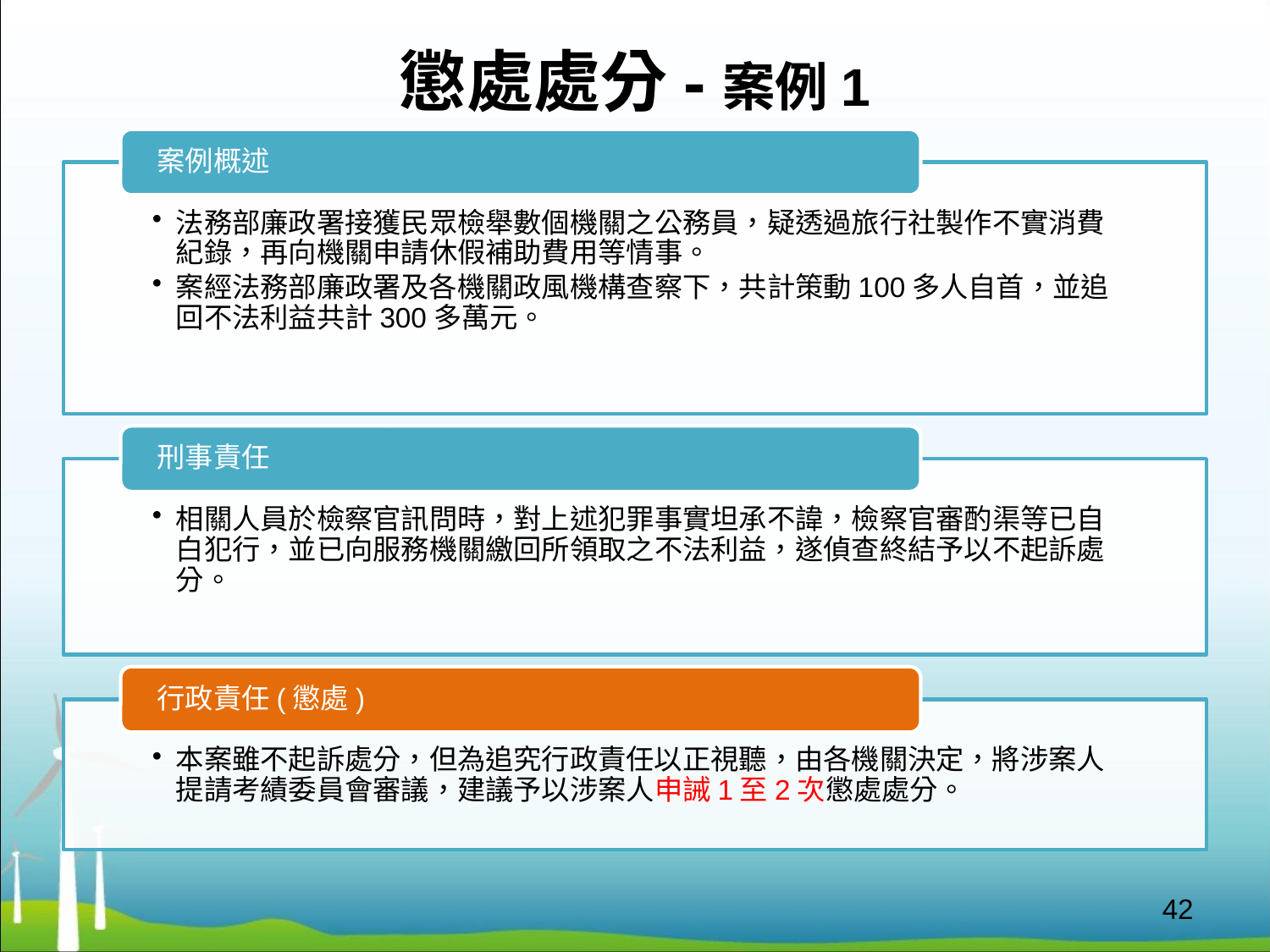

# 懲處處分-案例1
法務部廉政署接獲民眾檢舉數個機關之公務員，疑透過旅行社製作不實消費紀錄，再向機關申請休假補助費用等情事。
案經法務部廉政署及各機關政風機構查察下，共計策動100多人自首，並追回不法利益共計300多萬元。
案例概述
相關人員於檢察官訊問時，對上述犯罪事實坦承不諱，檢察官審酌渠等已自白犯行，並已向服務機關繳回所領取之不法利益，遂偵查終結予以不起訴處分。
刑事責任
本案雖不起訴處分，但為追究行政責任以正視聽，由各機關決定，將涉案人提請考績委員會審議，建議予以涉案人申誡1至2次懲處處分。
行政責任(懲處)
42